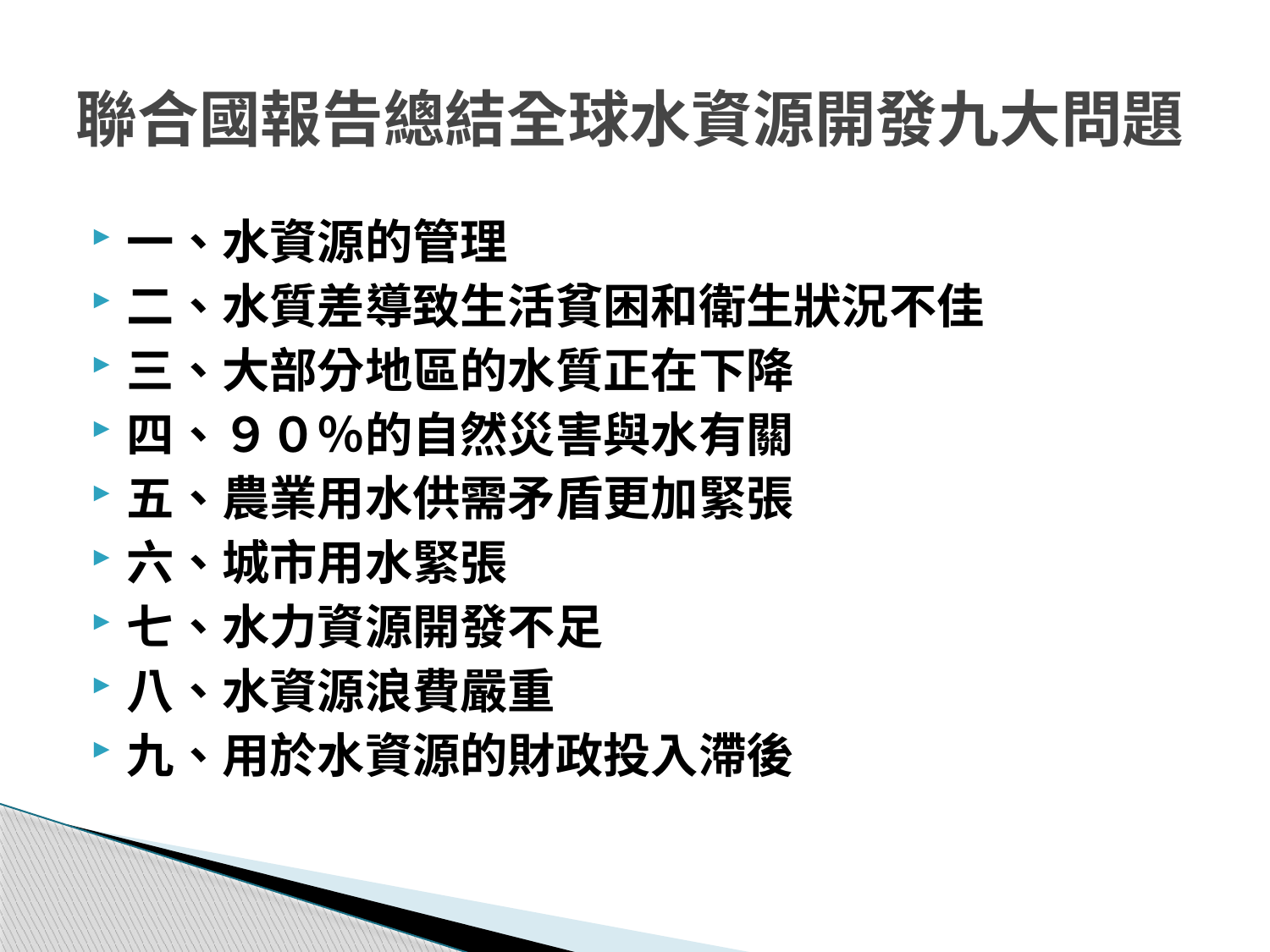

# 聯合國報告總結全球水資源開發九大問題
一、水資源的管理
二、水質差導致生活貧困和衛生狀況不佳
三、大部分地區的水質正在下降
四、９０％的自然災害與水有關
五、農業用水供需矛盾更加緊張
六、城市用水緊張
七、水力資源開發不足
八、水資源浪費嚴重
九、用於水資源的財政投入滯後